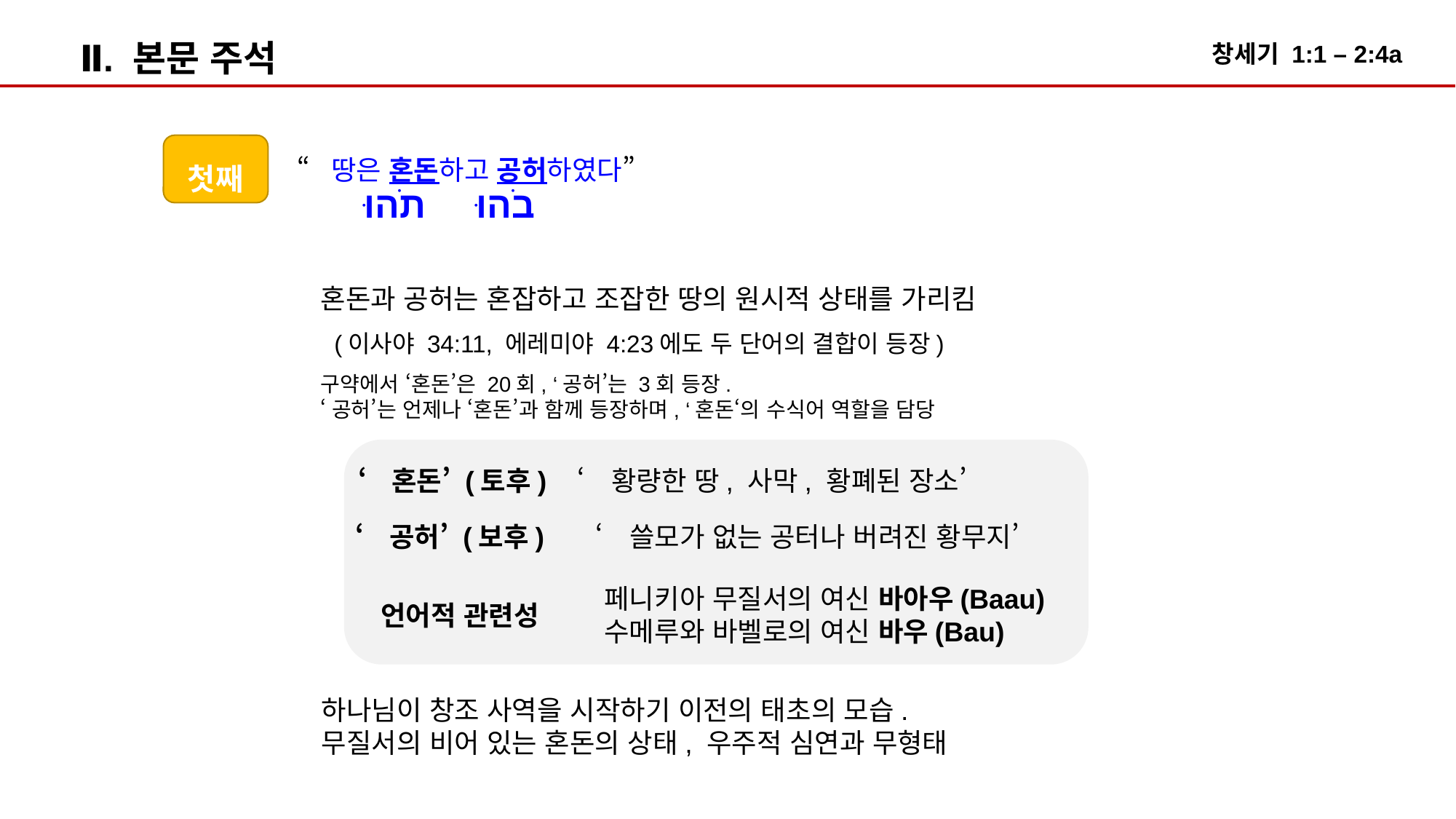

Ⅱ. 본문 주석
첫째
“땅은 혼돈하고 공허하였다”
 תֹהוּ
בֹהוּ
혼돈과 공허는 혼잡하고 조잡한 땅의 원시적 상태를 가리킴
  (이사야 34:11, 에레미야 4:23에도 두 단어의 결합이 등장)
구약에서 ‘혼돈’은 20회, ‘공허’는 3회 등장.
‘공허’는 언제나 ‘혼돈’과 함께 등장하며, ‘혼돈‘의 수식어 역할을 담당

‘혼돈’ (토후)
‘황량한 땅, 사막, 황폐된 장소’
‘공허’ (보후)
‘쓸모가 없는 공터나 버려진 황무지’
페니키아 무질서의 여신 바아우(Baau)
수메루와 바벨로의 여신 바우(Bau)
언어적 관련성
하나님이 창조 사역을 시작하기 이전의 태초의 모습.
무질서의 비어 있는 혼돈의 상태, 우주적 심연과 무형태